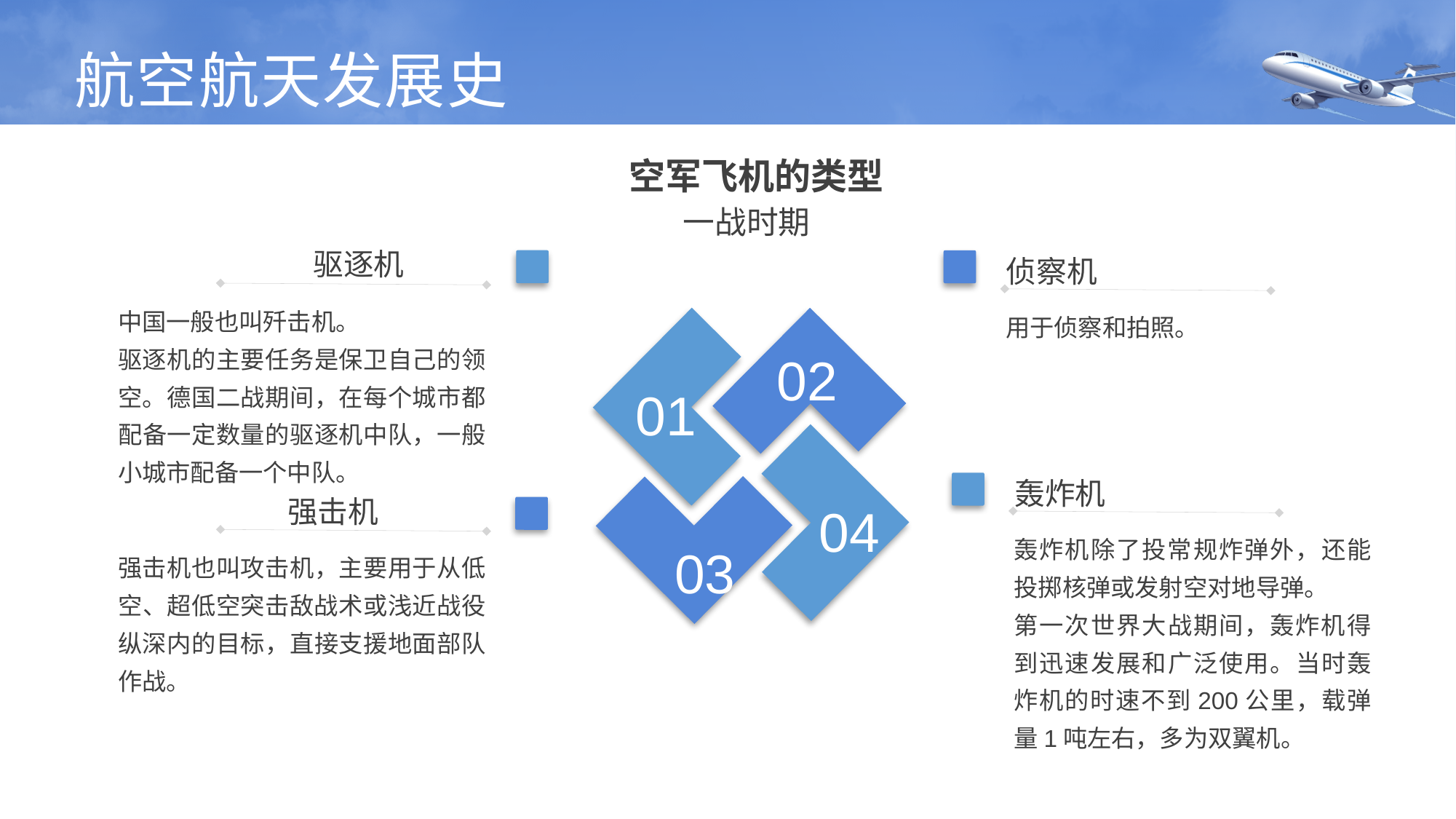

# 航空航天发展史
空军飞机的类型
一战时期
驱逐机
侦察机

中国一般也叫歼击机。
驱逐机的主要任务是保卫自己的领空。德国二战期间，在每个城市都配备一定数量的驱逐机中队，一般小城市配备一个中队。
用于侦察和拍照。
02

01

04
03
轰炸机

强击机

轰炸机除了投常规炸弹外，还能投掷核弹或发射空对地导弹。
第一次世界大战期间，轰炸机得到迅速发展和广泛使用。当时轰炸机的时速不到200公里，载弹量1吨左右，多为双翼机。
强击机也叫攻击机，主要用于从低空、超低空突击敌战术或浅近战役纵深内的目标，直接支援地面部队作战。